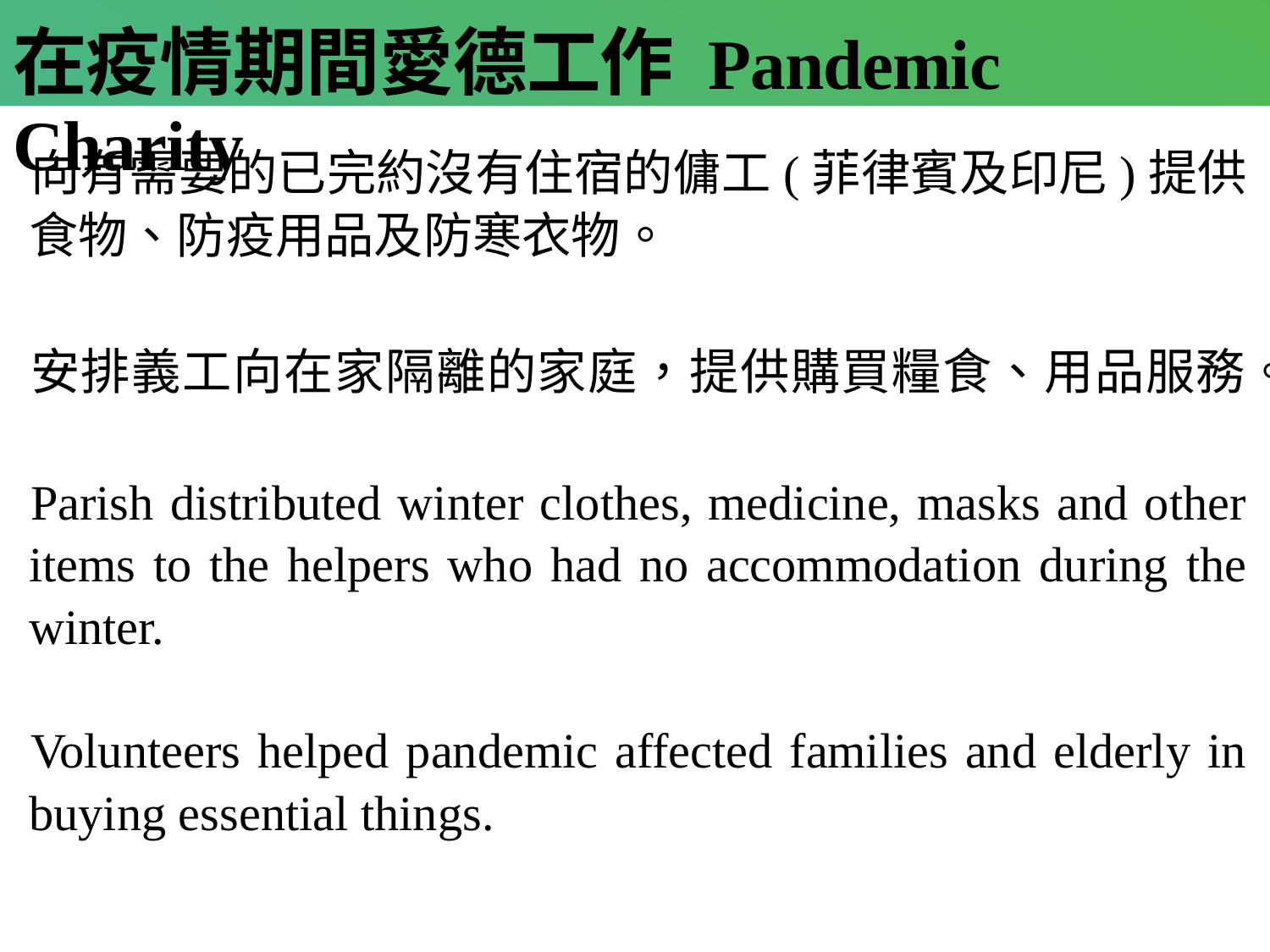

# 在疫情期間愛德工作 Pandemic Charity
向有需要的已完約沒有住宿的傭工(菲律賓及印尼)提供食物、防疫用品及防寒衣物。

安排義工向在家隔離的家庭，提供購買糧食、用品服務。

Parish distributed winter clothes, medicine, masks and other items to the helpers who had no accommodation during the winter.

Volunteers helped pandemic affected families and elderly in buying essential things.